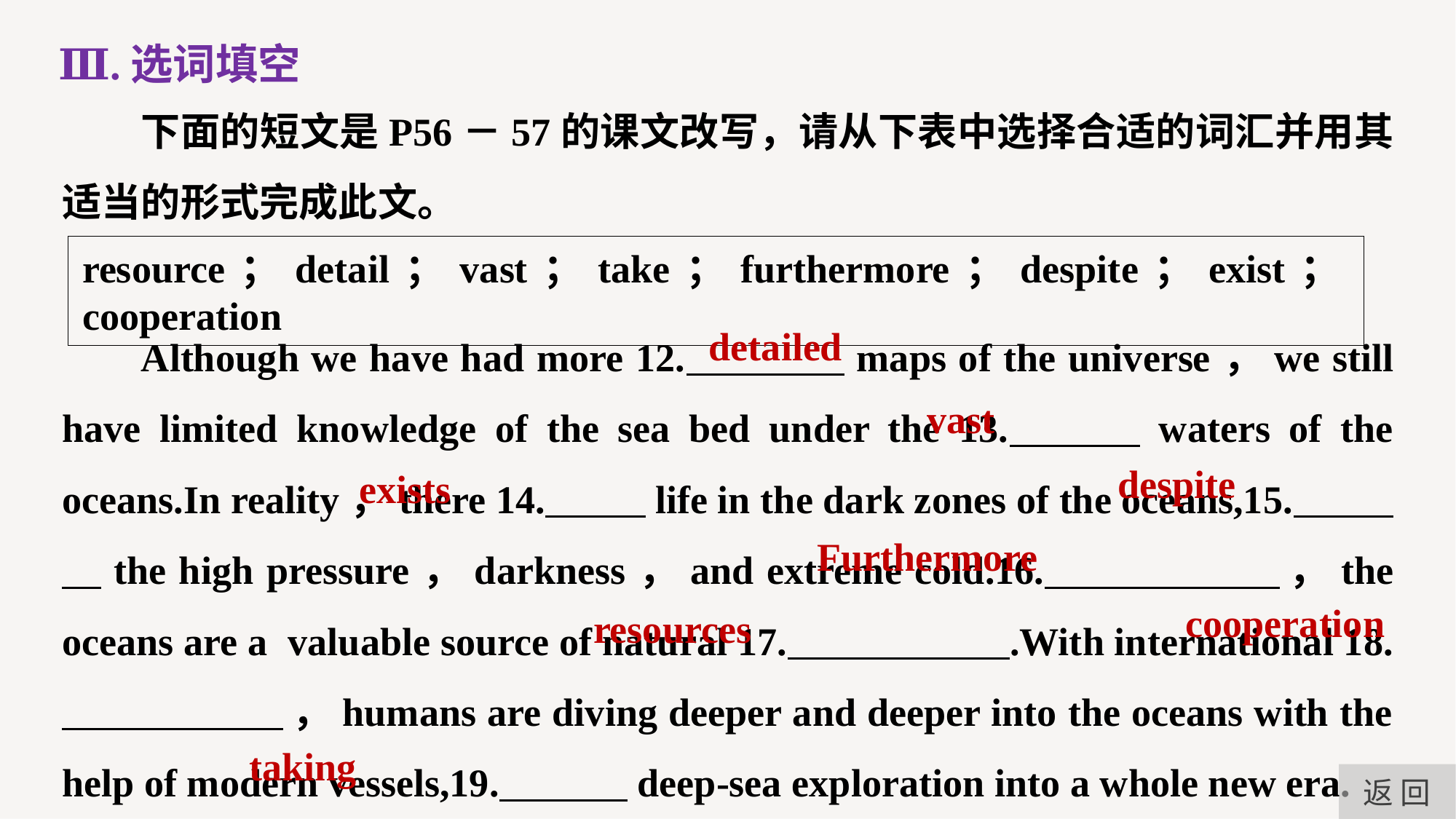

Ⅲ.选词填空
下面的短文是P56－57的课文改写，请从下表中选择合适的词汇并用其适当的形式完成此文。
resource；detail；vast；take；furthermore；despite；exist；cooperation
Although we have had more 12.              maps of the universe，we still have limited knowledge of the sea bed under the 13.        waters of the oceans.In reality，there 14.           life in the dark zones of the oceans,15.               the high pressure，darkness，and extreme cold.16.                  ，the oceans are a  valuable source of natural 17.                      .With international 18.                     ，humans are diving deeper and deeper into the oceans with the help of modern vessels,19.              deep-sea exploration into a whole new era.
detailed
vast
despite
exists
Furthermore
cooperation
resources
taking
返 回